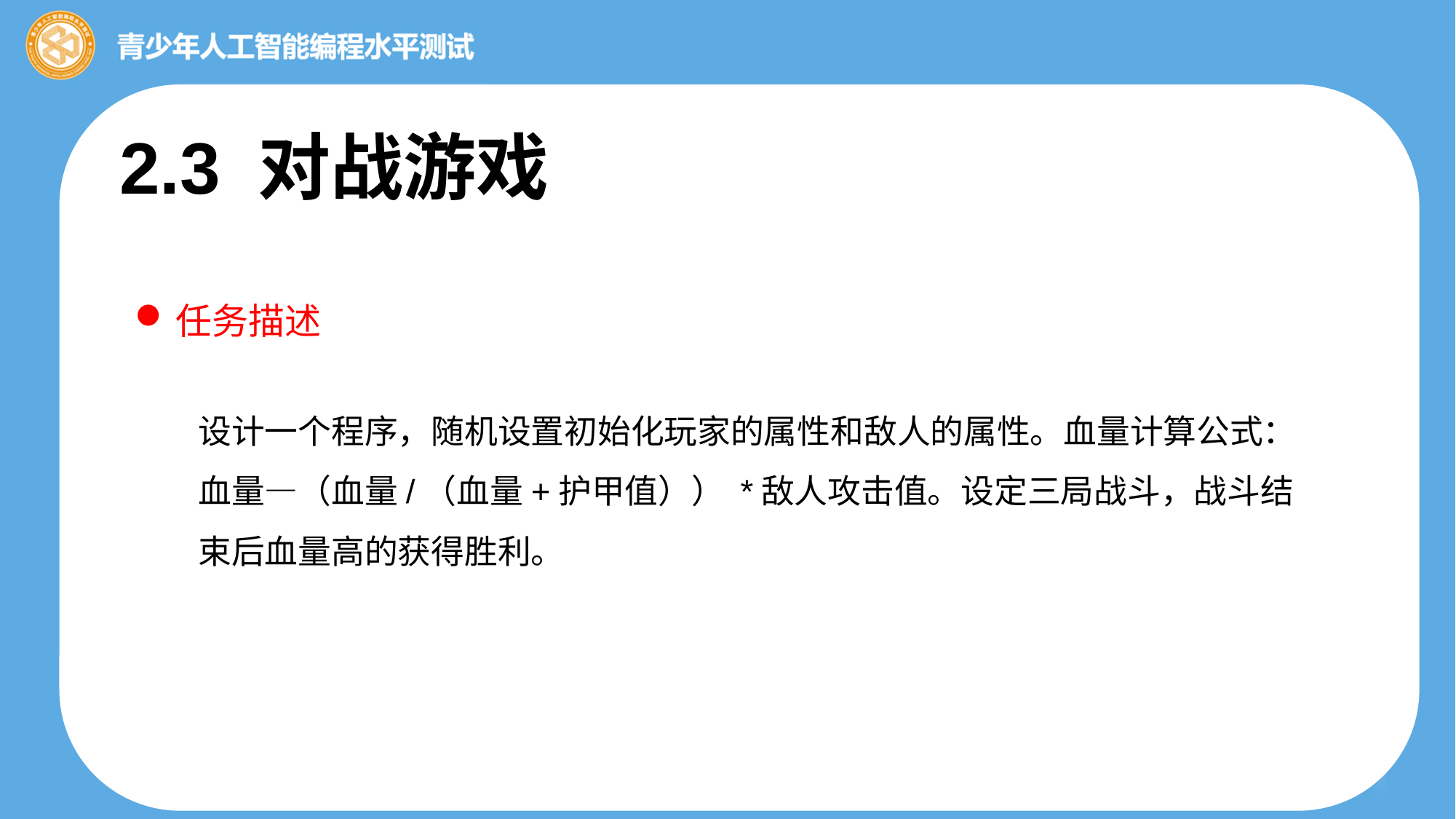

2.3 对战游戏
任务描述
设计一个程序，随机设置初始化玩家的属性和敌人的属性。血量计算公式：血量—（血量/（血量+护甲值）） *敌人攻击值。设定三局战斗，战斗结束后血量高的获得胜利。